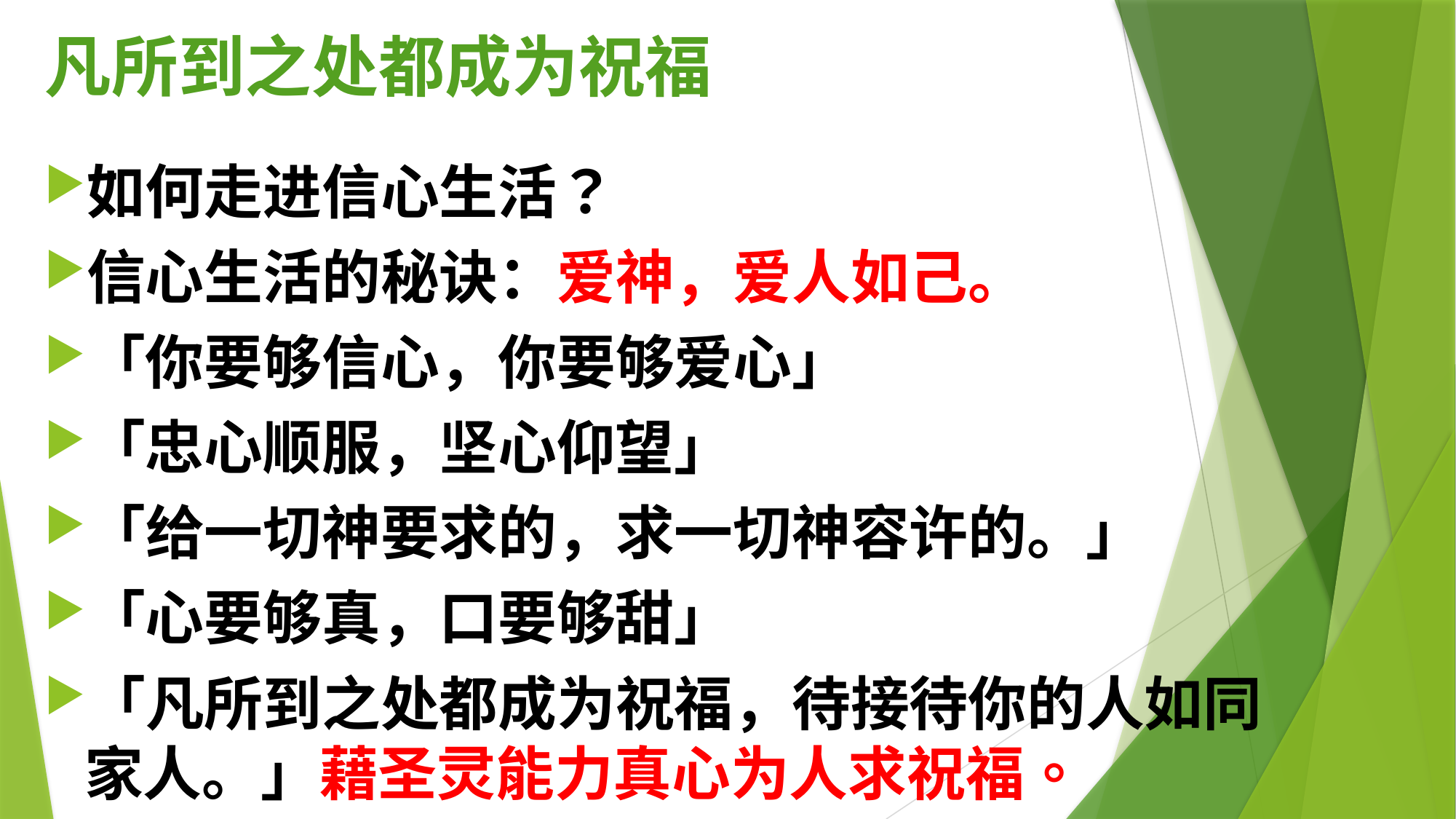

# 凡所到之处都成为祝福
如何走进信心生活？
信心生活的秘诀：爱神，爱人如己。
「你要够信心，你要够爱心」
「忠心顺服，坚心仰望」
「给一切神要求的，求一切神容许的。」
「心要够真，口要够甜」
「凡所到之处都成为祝福，待接待你的人如同家人。」藉圣灵能力真心为人求祝福。